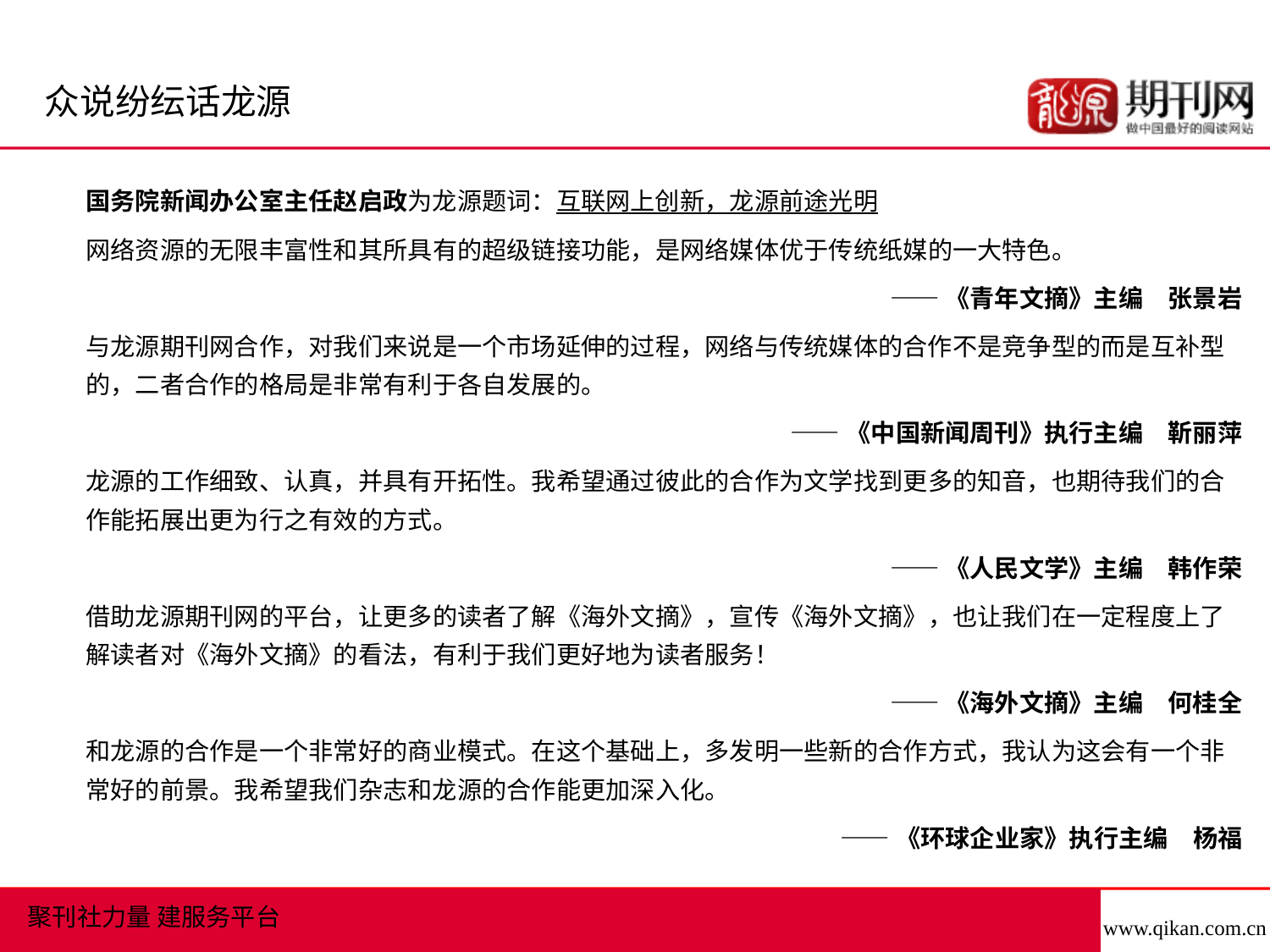

众说纷纭话龙源
国务院新闻办公室主任赵启政为龙源题词：互联网上创新，龙源前途光明
网络资源的无限丰富性和其所具有的超级链接功能，是网络媒体优于传统纸媒的一大特色。
——《青年文摘》主编　张景岩
与龙源期刊网合作，对我们来说是一个市场延伸的过程，网络与传统媒体的合作不是竞争型的而是互补型的，二者合作的格局是非常有利于各自发展的。
                                                     ——《中国新闻周刊》执行主编　靳丽萍
龙源的工作细致、认真，并具有开拓性。我希望通过彼此的合作为文学找到更多的知音，也期待我们的合作能拓展出更为行之有效的方式。
                                                     ——《人民文学》主编　韩作荣
借助龙源期刊网的平台，让更多的读者了解《海外文摘》，宣传《海外文摘》，也让我们在一定程度上了解读者对《海外文摘》的看法，有利于我们更好地为读者服务！
                                                     ——《海外文摘》主编　何桂全
和龙源的合作是一个非常好的商业模式。在这个基础上，多发明一些新的合作方式，我认为这会有一个非常好的前景。我希望我们杂志和龙源的合作能更加深入化。
                                                     ——《环球企业家》执行主编　杨福